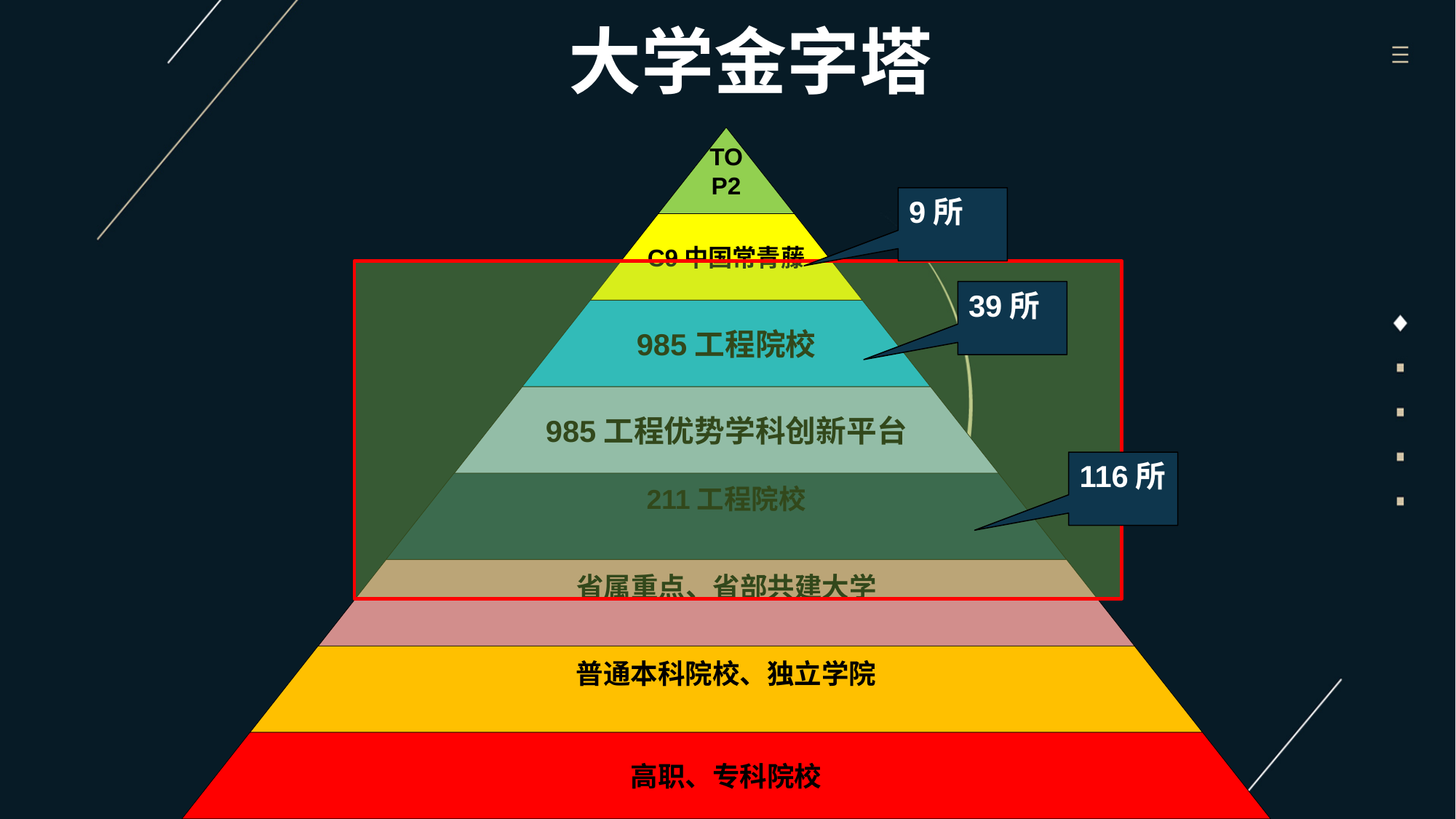

大学金字塔

TOP2
C9中国常青藤
985工程院校
985工程优势学科创新平台
211工程院校

省属重点、省部共建大学

普通本科院校、独立学院

高职、专科院校
9所

39所
116所